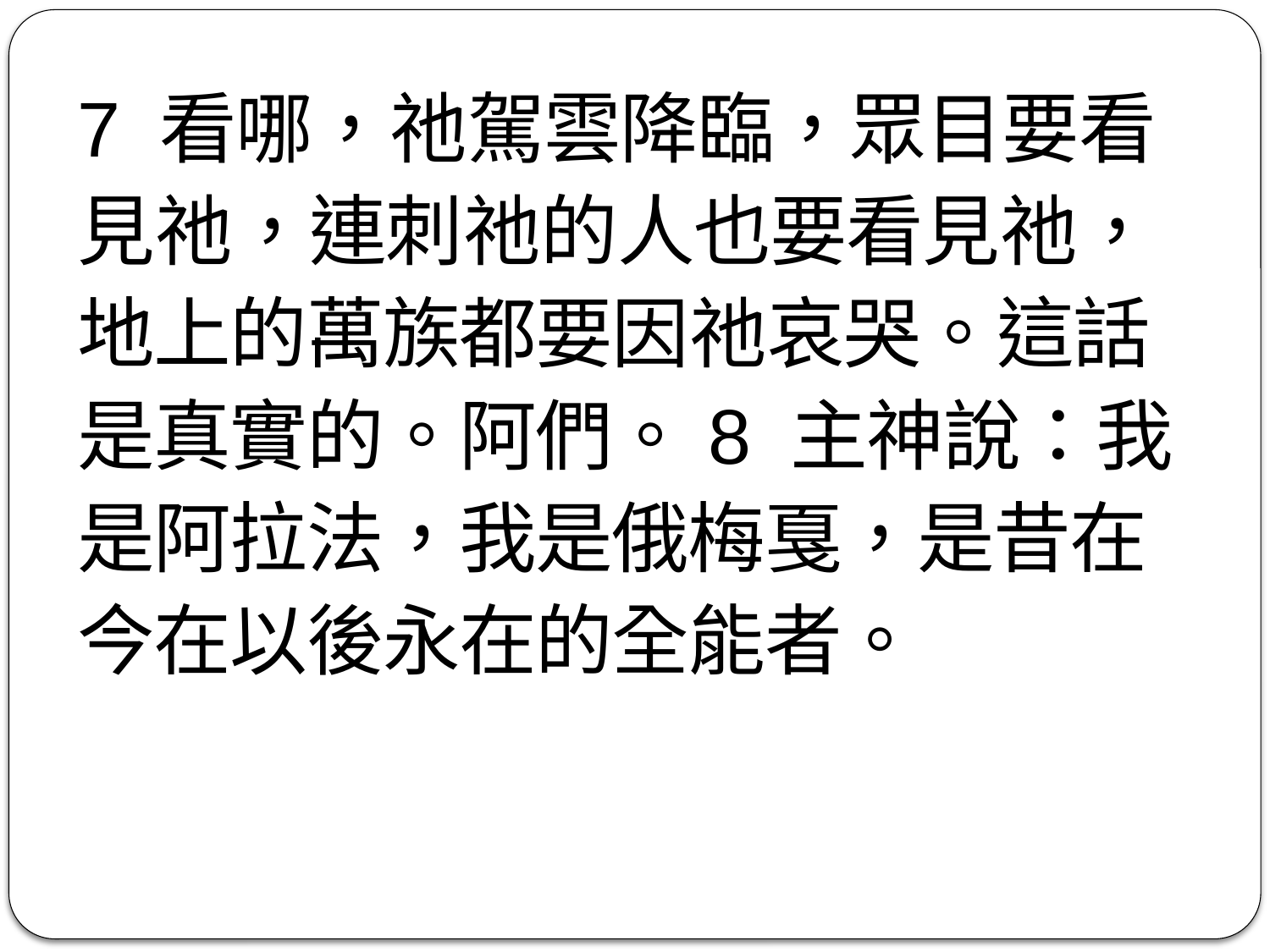

7 看哪，祂駕雲降臨，眾目要看見祂，連刺祂的人也要看見祂，地上的萬族都要因祂哀哭。這話是真實的。阿們。8 主神說：我是阿拉法，我是俄梅戛，是昔在今在以後永在的全能者。